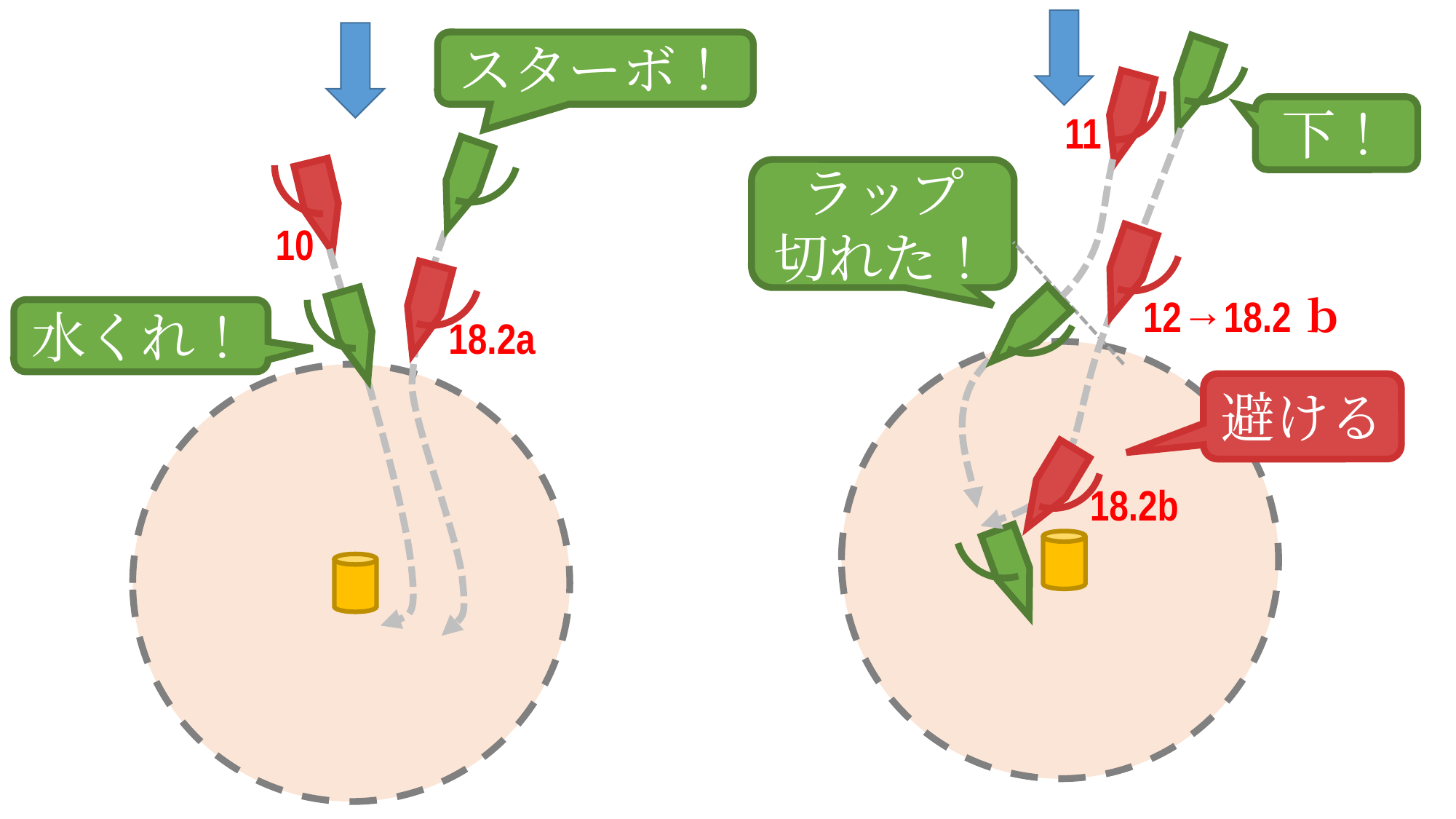

スターボ！

下！
11

ラップ
切れた！

10

12→18.2ｂ

水くれ！
18.2a

避ける

18.2b